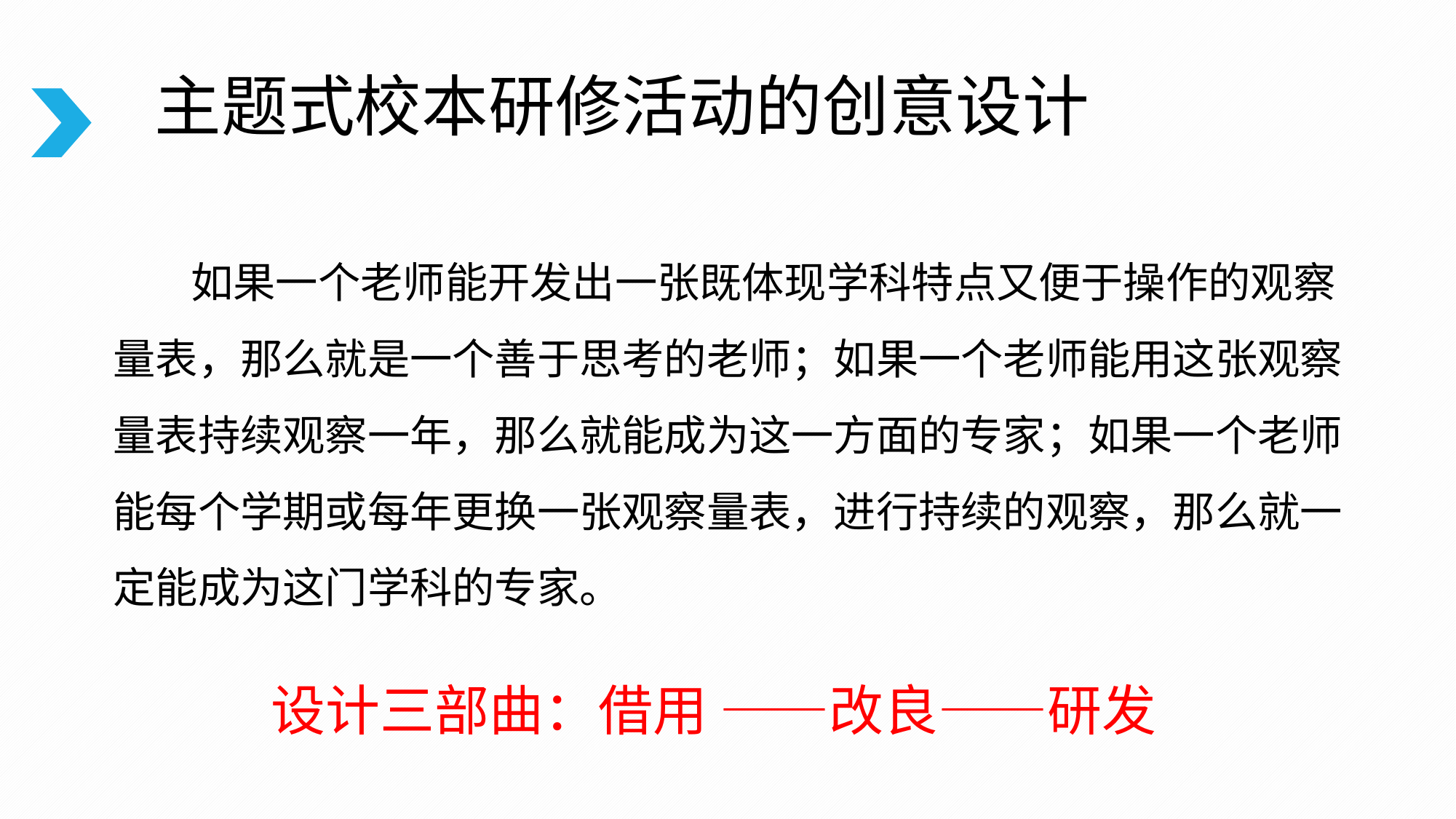

主题式校本研修活动的创意设计
       如果一个老师能开发出一张既体现学科特点又便于操作的观察量表，那么就是一个善于思考的老师；如果一个老师能用这张观察量表持续观察一年，那么就能成为这一方面的专家；如果一个老师能每个学期或每年更换一张观察量表，进行持续的观察，那么就一定能成为这门学科的专家。
设计三部曲：借用 ——改良——研发